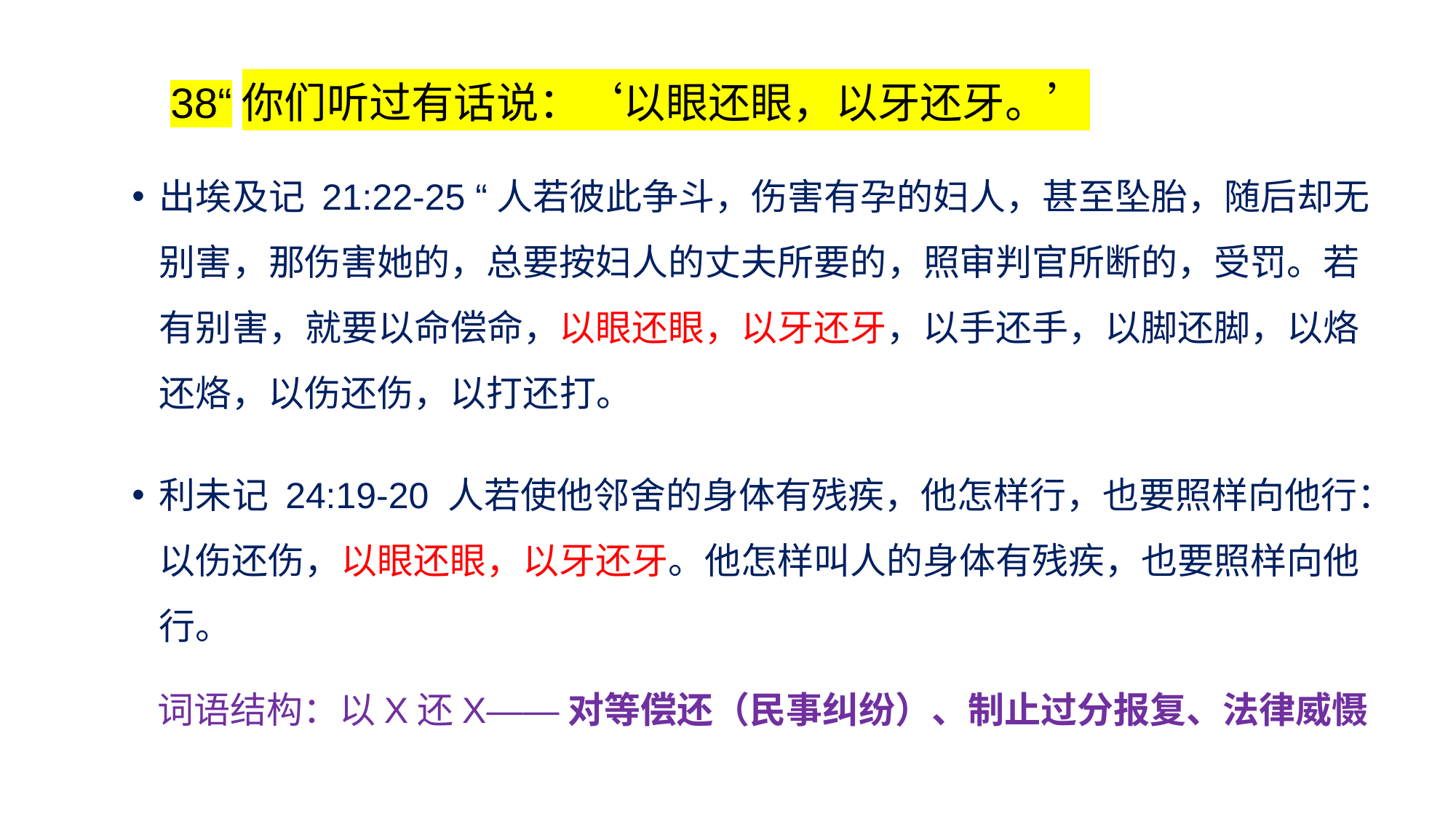

38“你们听过有话说：‘以眼还眼，以牙还牙。’
出埃及记 21:22-25 “人若彼此争斗，伤害有孕的妇人，甚至坠胎，随后却无别害，那伤害她的，总要按妇人的丈夫所要的，照审判官所断的，受罚。若有别害，就要以命偿命，以眼还眼，以牙还牙，以手还手，以脚还脚，以烙还烙，以伤还伤，以打还打。
利未记 24:19-20 人若使他邻舍的身体有残疾，他怎样行，也要照样向他行：以伤还伤，以眼还眼，以牙还牙。他怎样叫人的身体有残疾，也要照样向他行。
  词语结构：以X还X——对等偿还（民事纠纷）、制止过分报复、法律威慑